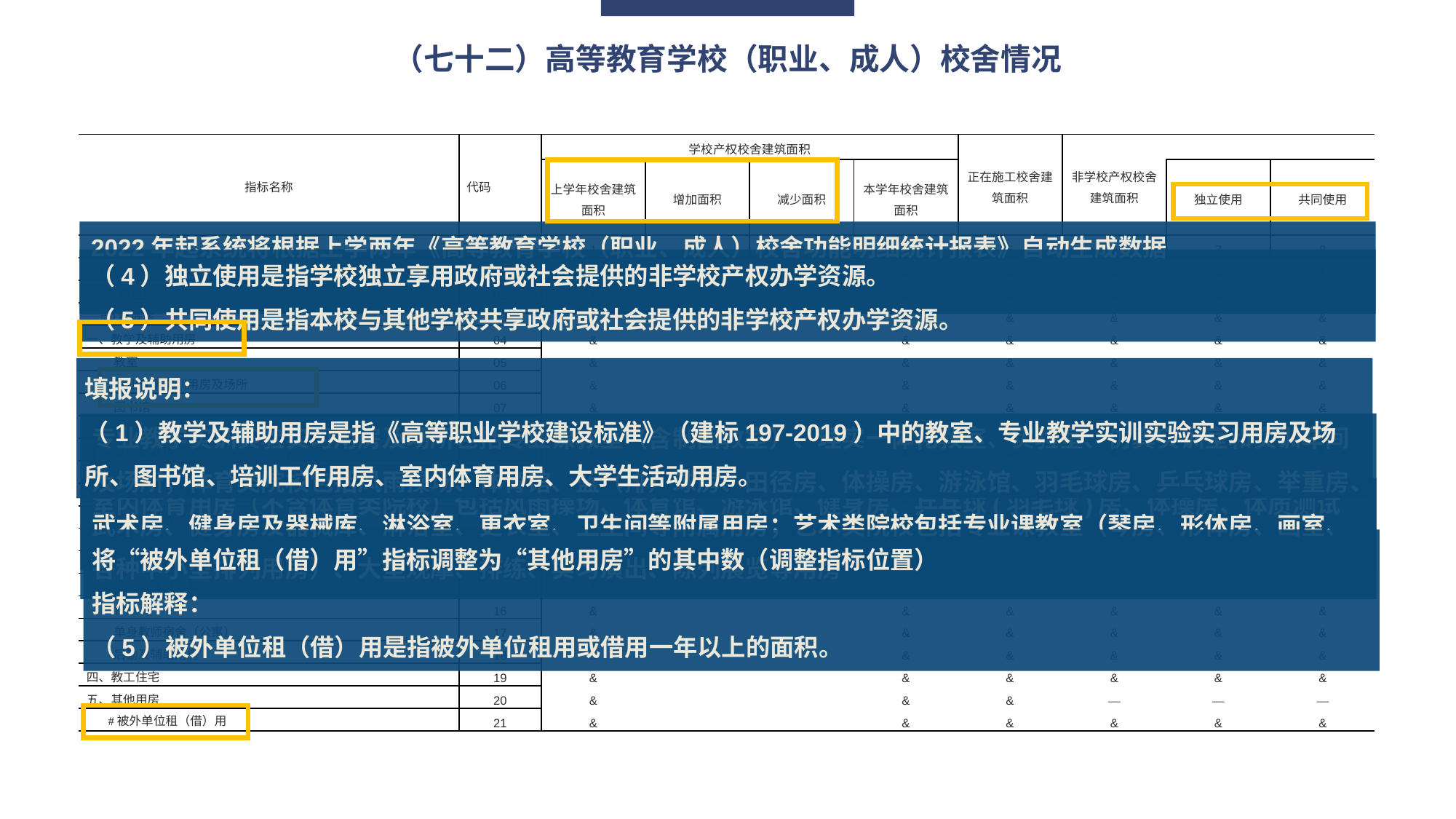

（七十二）高等教育学校（职业、成人）校舍情况
| 指标名称 | 代码 | 学校产权校舍建筑面积 |  |  |  | 正在施工校舍建筑面积 | 非学校产权校舍建筑面积 |  |  |
| --- | --- | --- | --- | --- | --- | --- | --- | --- | --- |
|  |  | 上学年校舍建筑面积 | 增加面积 | 减少面积 | 本学年校舍建筑面积 |  |  | 独立使用 | 共同使用 |
| 甲 | 乙 | 1 | 2 | 3 | 4 | 5 | 6 | 7 | 8 |
| 总计 | 01 | & |  |  | & | & | & | & | & |
| #C级危房 | 02 | & |  |  | & | & | & | & | & |
| #D级危房 | 03 | & |  |  | & | & | & | & | & |
| 一、教学及辅助用房 | 04 | & |  |  | & | & | & | & | & |
| 教室 | 05 | & |  |  | & | & | & | & | & |
| 专业教学实训用房及场所 | 06 | & |  |  | & | & | & | & | & |
| 图书馆 | 07 | & |  |  | & | & | & | & | & |
| 培训工作用房 | 08 | & |  |  | & | & | & | & | & |
| 室内体育用房 | 09 | & |  |  | & | & | & | & | & |
| 大学生活动用房 | 10 | & |  |  | & | & | & | & | & |
| 二、行政办公用房 | 11 | & |  |  | & | & | & | & | & |
| 系及教师教研办公用房 | 12 | & |  |  | & | & | & | & | & |
| 校级办公用房 | 13 | & |  |  | & | & | & | & | & |
| 三、生活用房 | 14 | & |  |  | & | & | & | & | & |
| 学生宿舍（公寓） | 15 | & |  |  | & | & | & | & | & |
| 食堂 | 16 | & |  |  | & | & | & | & | & |
| 单身教师宿舍（公寓） | 17 | & |  |  | & | & | & | & | & |
| 后勤及辅助用房 | 18 | & |  |  | & | & | & | & | & |
| 四、教工住宅 | 19 | & |  |  | & | & | & | & | & |
| 五、其他用房 | 20 | & |  |  | & | & | — | — | — |
| #被外单位租（借）用 | 21 | & |  |  | & | & | & | & | & |

2022年起系统将根据上学两年《高等教育学校（职业、成人）校舍功能明细统计报表》自动生成数据

（4）独立使用是指学校独立享用政府或社会提供的非学校产权办学资源。
（5）共同使用是指本校与其他学校共享政府或社会提供的非学校产权办学资源。

填报说明：
（1）教学及辅助用房是指《高等职业学校建设标准》（建标197-2019）中的教室、专业教学实训实验实习用房及场所、图书馆、培训工作用房、室内体育用房、大学生活动用房。

专业教学实训实验实习用房及场所包括专业课教室（含制图教室）、理实一体化教室、实验室、仿真实训室和实训车间及场所；体育类院校包括风雨操场、体育馆、蓝（排）球房、田径房、体操房、游泳馆、羽毛球房、乒乓球房、举重房、武术房、健身房及器械库、淋浴室、更衣室、卫生间等附属用房；艺术类院校包括专业课教室（琴房、形体房、画室、各种中小型排列用房）、大型观摩、排练、实习演出、陈列展览等用房

室内体育用房（不含体育类院校）包括风雨操场、体育馆、游泳馆、健身房、乒乓球(羽毛球)房、体操房、体质测试用房及器械库、淋浴、更衣室、卫生间等附属用房

将“被外单位租（借）用”指标调整为“其他用房”的其中数（调整指标位置）
指标解释：
（5）被外单位租（借）用是指被外单位租用或借用一年以上的面积。